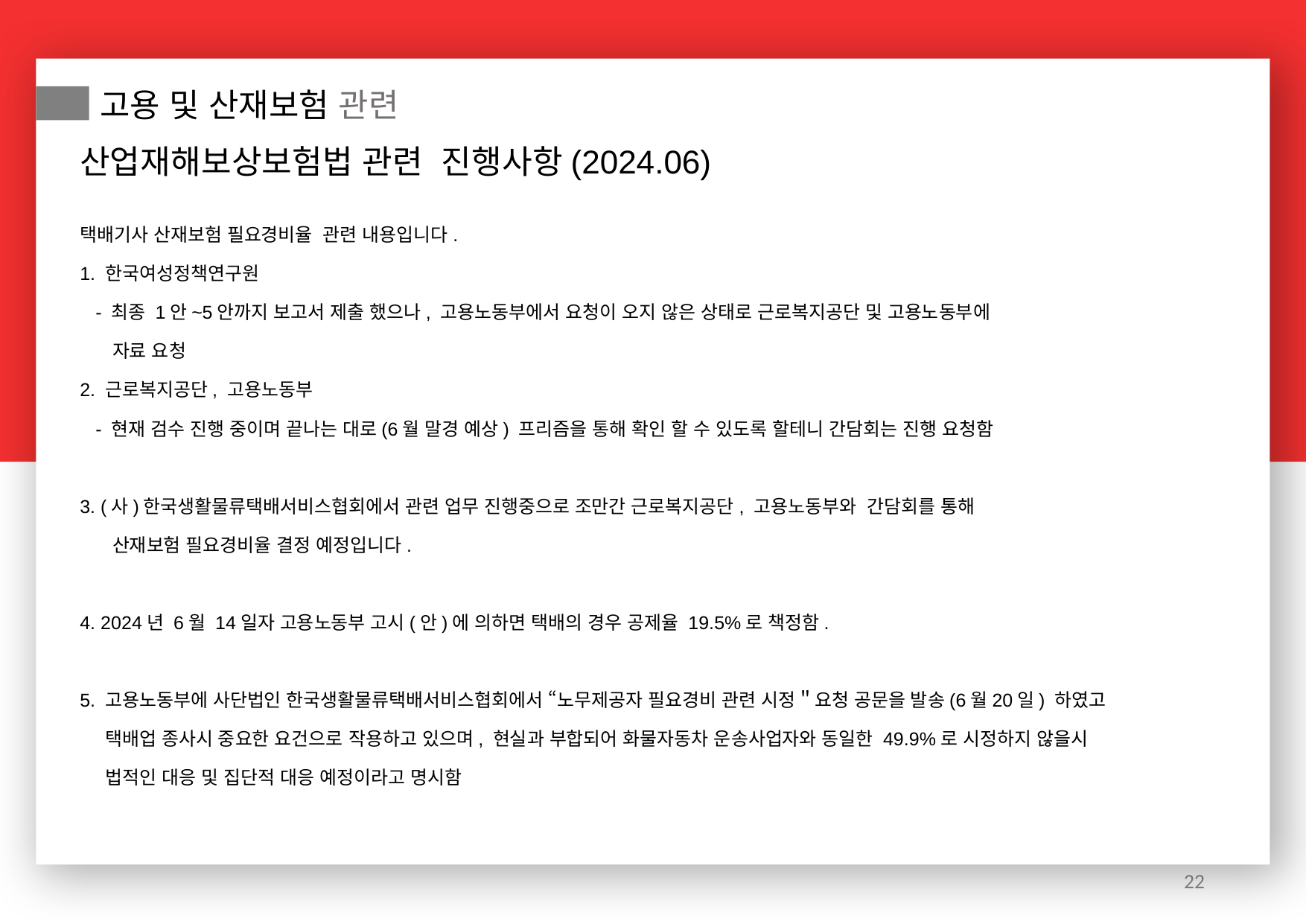

고용 및 산재보험 관련

산업재해보상보험법 관련  진행사항(2024.06)
택배기사 산재보험 필요경비율  관련 내용입니다.
1. 한국여성정책연구원
   - 최종 1안~5안까지 보고서 제출 했으나, 고용노동부에서 요청이 오지 않은 상태로 근로복지공단 및 고용노동부에
자료 요청
2. 근로복지공단, 고용노동부
   - 현재 검수 진행 중이며 끝나는 대로(6월 말경 예상) 프리즘을 통해 확인 할 수 있도록 할테니 간담회는 진행 요청함

3. (사)한국생활물류택배서비스협회에서 관련 업무 진행중으로 조만간 근로복지공단, 고용노동부와  간담회를 통해
산재보험 필요경비율 결정 예정입니다.

4. 2024년 6월 14일자 고용노동부 고시(안)에 의하면 택배의 경우 공제율 19.5%로 책정함.

5. 고용노동부에 사단법인 한국생활물류택배서비스협회에서 “노무제공자 필요경비 관련 시정＂요청 공문을 발송(6월20일) 하였고
    택배업 종사시 중요한 요건으로 작용하고 있으며, 현실과 부합되어 화물자동차 운송사업자와 동일한 49.9%로 시정하지 않을시
    법적인 대응 및 집단적 대응 예정이라고 명시함

22